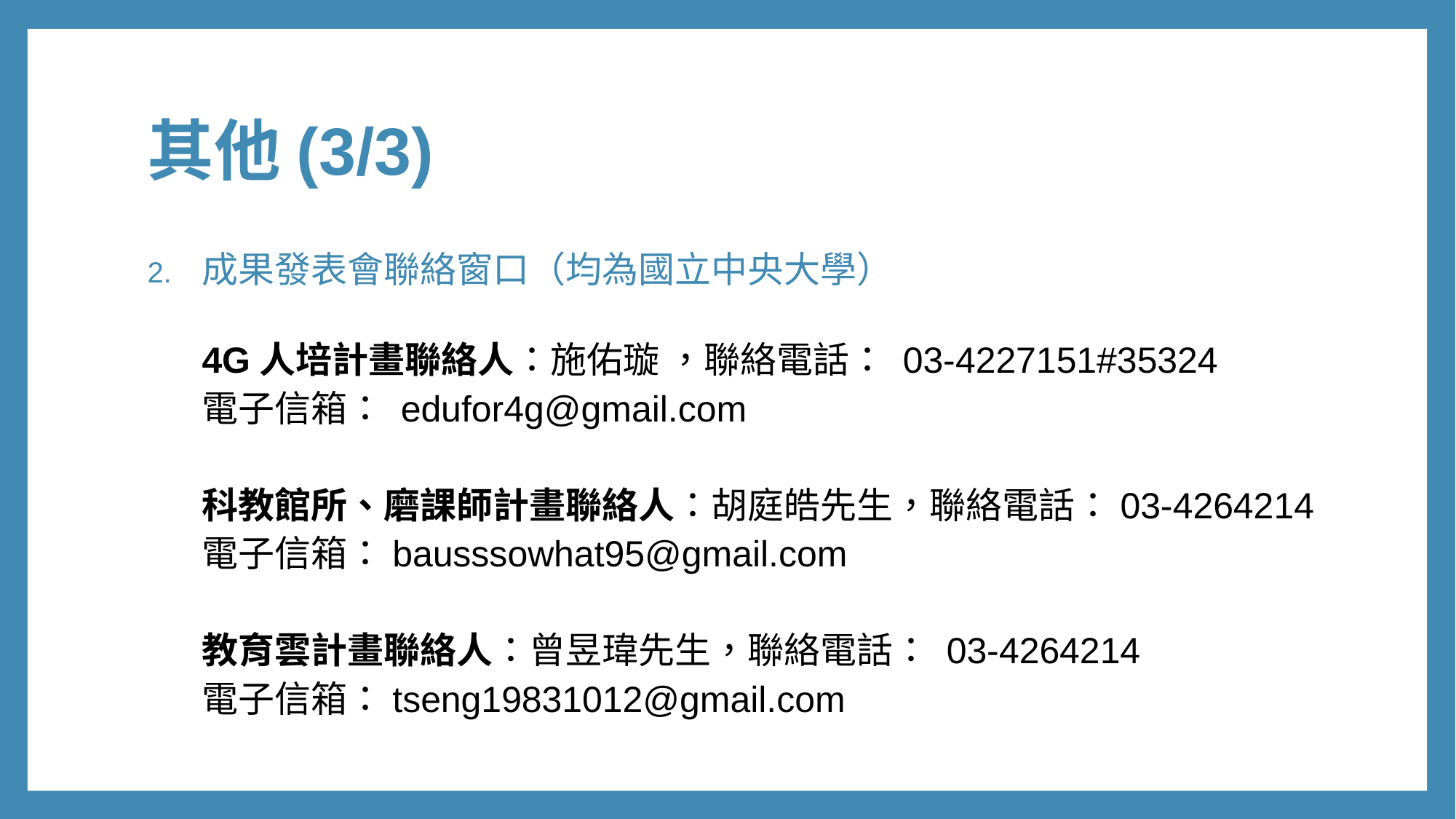

# 其他(3/3)
成果發表會聯絡窗口（均為國立中央大學）

4G人培計畫聯絡人：施佑璇 ，聯絡電話： 03-4227151#35324
電子信箱： edufor4g@gmail.com

科教館所、磨課師計畫聯絡人：胡庭皓先生，聯絡電話：03-4264214
電子信箱：bausssowhat95@gmail.com

教育雲計畫聯絡人：曾昱瑋先生，聯絡電話： 03-4264214
電子信箱：tseng19831012@gmail.com